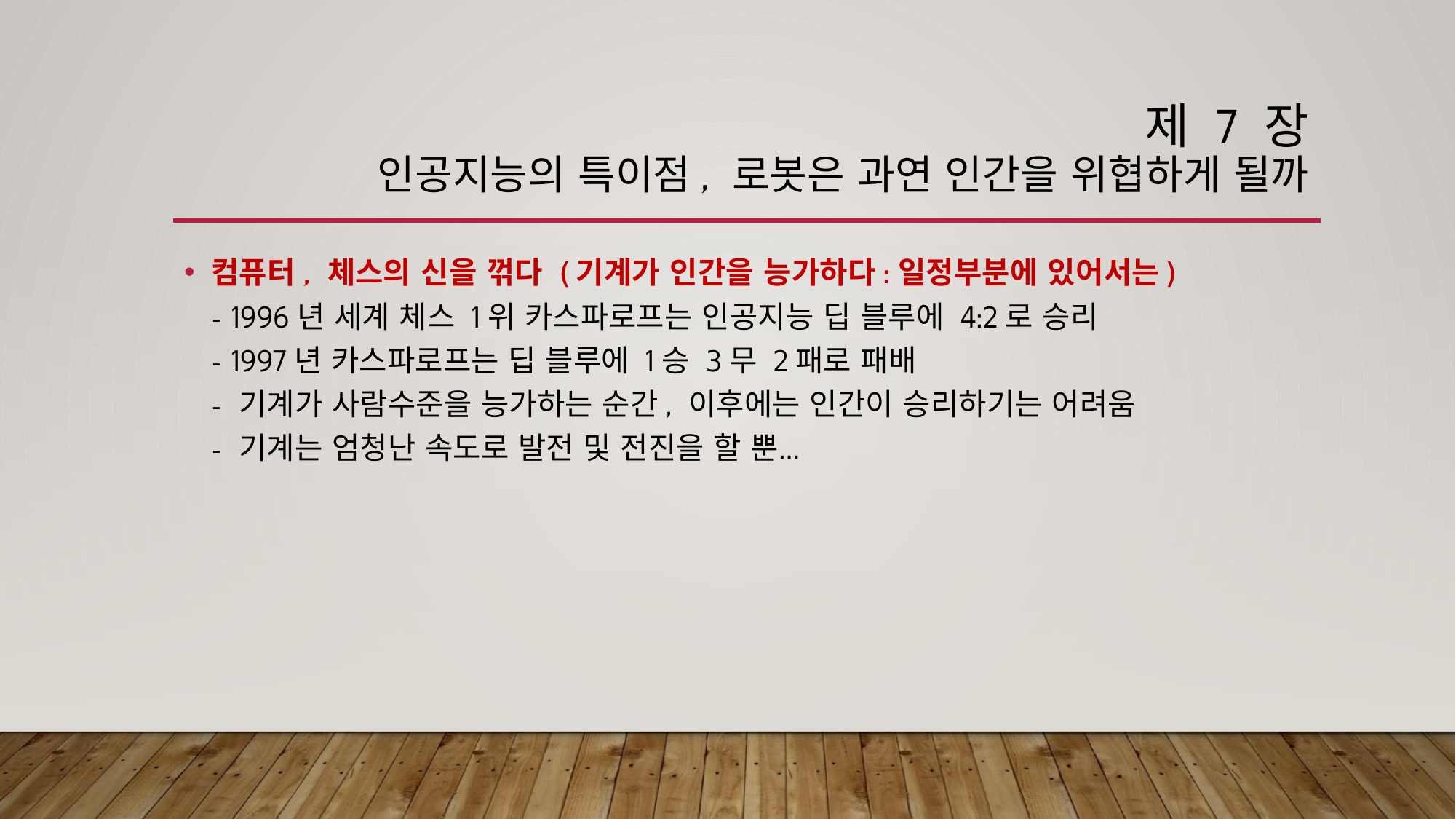

# 제 7 장 인공지능의 특이점, 로봇은 과연 인간을 위협하게 될까
컴퓨터, 체스의 신을 꺾다 (기계가 인간을 능가하다:일정부분에 있어서는)
   - 1996년 세계 체스 1위 카스파로프는 인공지능 딥 블루에 4:2로 승리
   - 1997년 카스파로프는 딥 블루에 1승 3무 2패로 패배
   - 기계가 사람수준을 능가하는 순간, 이후에는 인간이 승리하기는 어려움
   - 기계는 엄청난 속도로 발전 및 전진을 할 뿐…